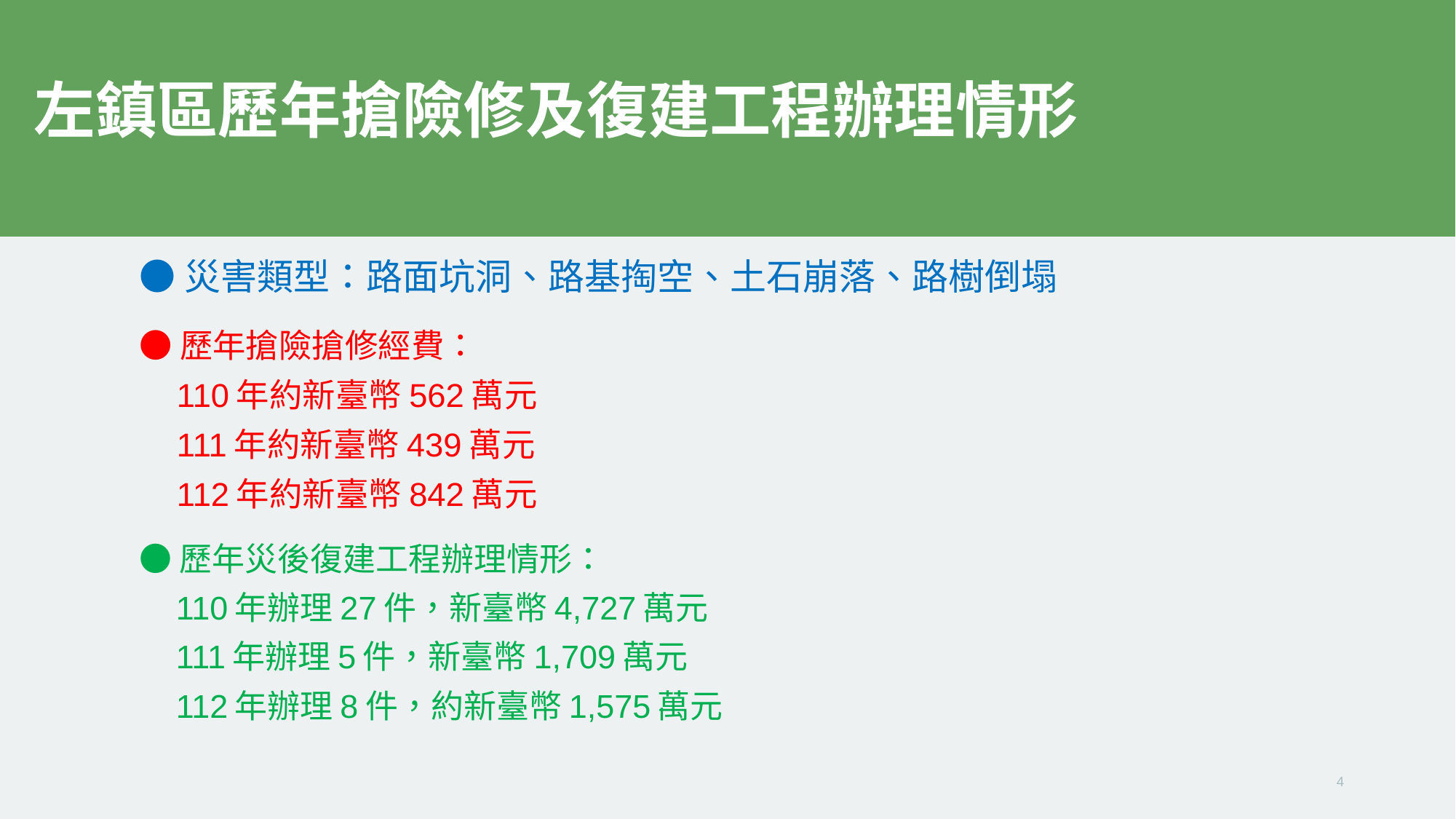

# 左鎮區歷年搶險修及復建工程辦理情形
●災害類型：路面坑洞、路基掏空、土石崩落、路樹倒塌
●歷年搶險搶修經費：
    110年約新臺幣562萬元
    111年約新臺幣439萬元
    112年約新臺幣842萬元

●歷年災後復建工程辦理情形：
    110年辦理27件，新臺幣4,727萬元
    111年辦理5件，新臺幣1,709萬元
    112年辦理8件，約新臺幣1,575萬元

4